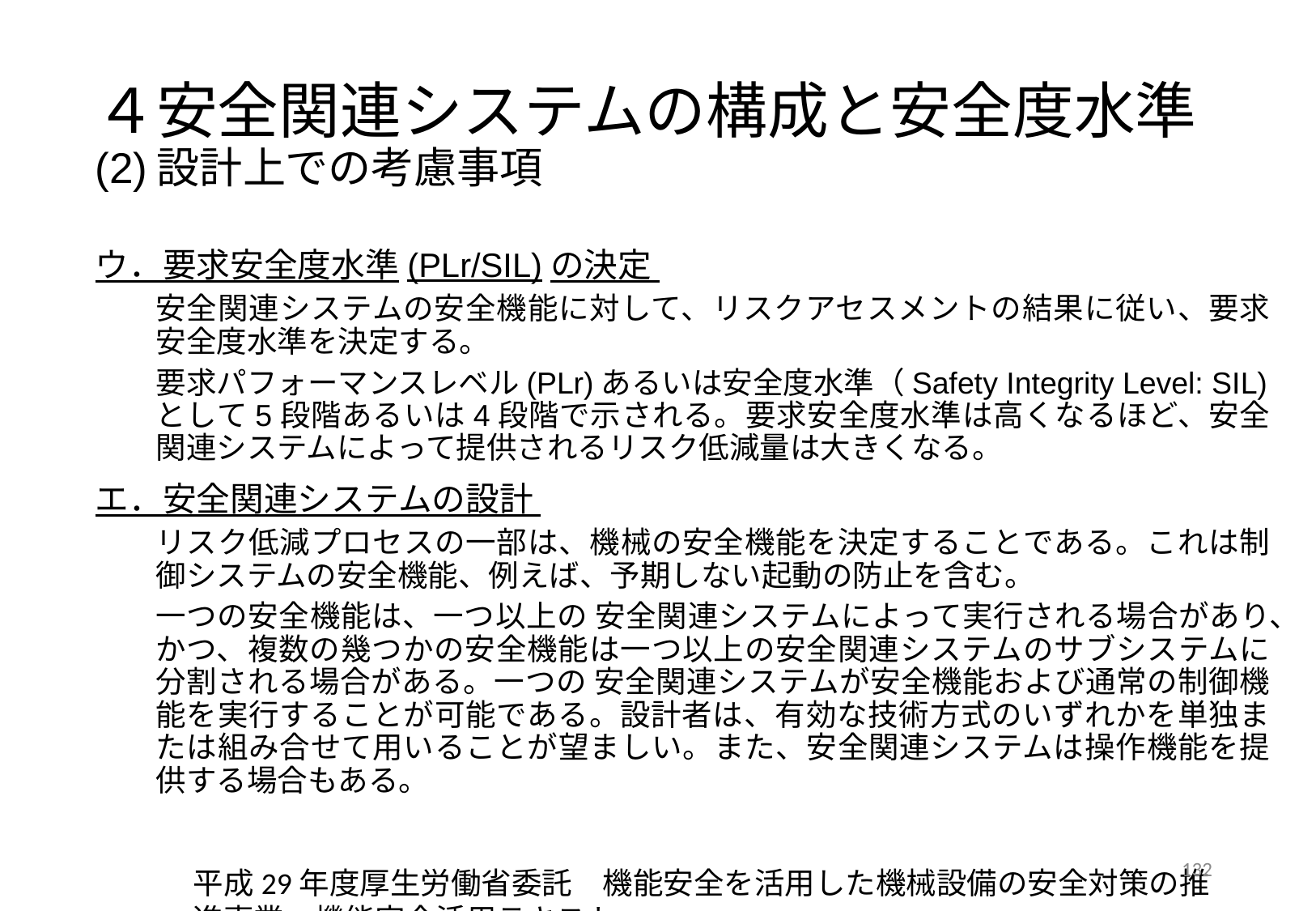

# ４安全関連システムの構成と安全度水準 (2)設計上での考慮事項
ウ．要求安全度水準(PLr/SIL)の決定
安全関連システムの安全機能に対して、リスクアセスメントの結果に従い、要求安全度水準を決定する。
要求パフォーマンスレベル(PLr)あるいは安全度水準（Safety Integrity Level: SIL)として5段階あるいは4段階で示される。要求安全度水準は高くなるほど、安全関連システムによって提供されるリスク低減量は大きくなる。
エ．安全関連システムの設計
リスク低減プロセスの一部は、機械の安全機能を決定することである。これは制御システムの安全機能、例えば、予期しない起動の防止を含む。
一つの安全機能は、一つ以上の 安全関連システムによって実行される場合があり、かつ、複数の幾つかの安全機能は一つ以上の安全関連システムのサブシステムに分割される場合がある。一つの 安全関連システムが安全機能および通常の制御機能を実行することが可能である。設計者は、有効な技術方式のいずれかを単独または組み合せて用いることが望ましい。また、安全関連システムは操作機能を提供する場合もある。
132
平成29年度厚生労働省委託　機能安全を活用した機械設備の安全対策の推進事業　機能安全活用テキスト